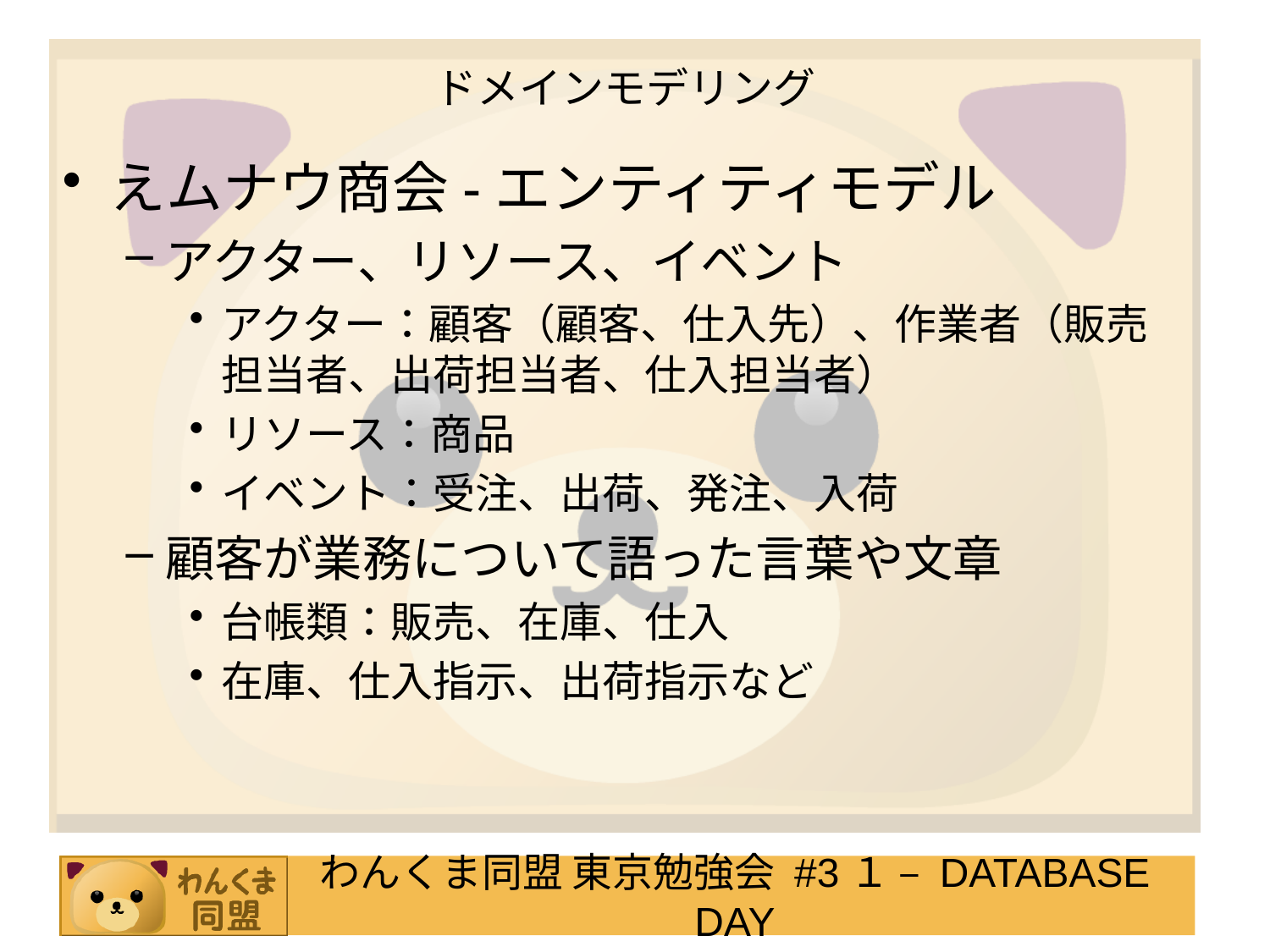

# ドメインモデリング
えムナウ商会-エンティティモデル
アクター、リソース、イベント
アクター：顧客（顧客、仕入先）、作業者（販売担当者、出荷担当者、仕入担当者）
リソース：商品
イベント：受注、出荷、発注、入荷
顧客が業務について語った言葉や文章
台帳類：販売、在庫、仕入
在庫、仕入指示、出荷指示など